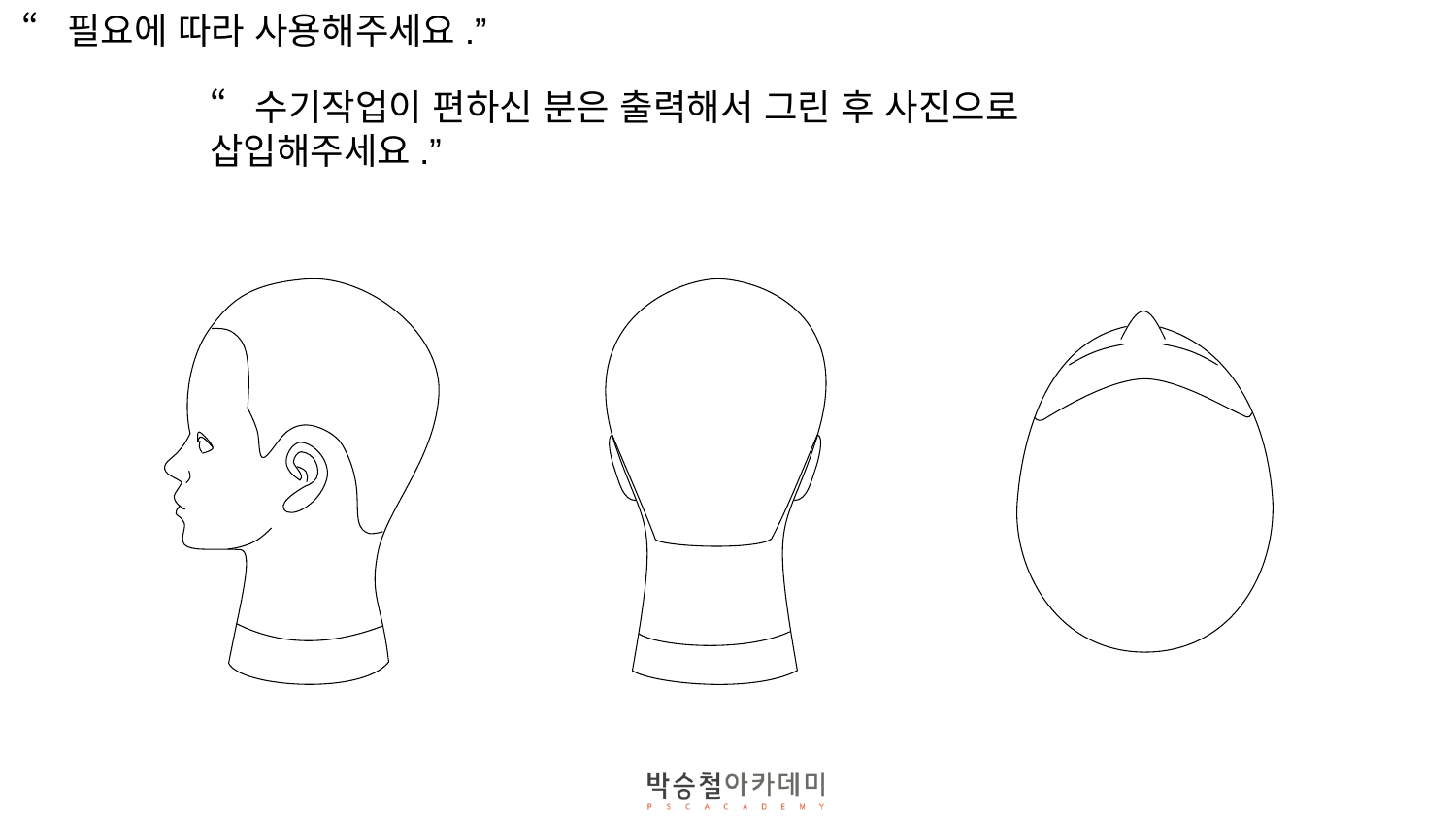

“필요에 따라 사용해주세요.”
“수기작업이 편하신 분은 출력해서 그린 후 사진으로 삽입해주세요.”